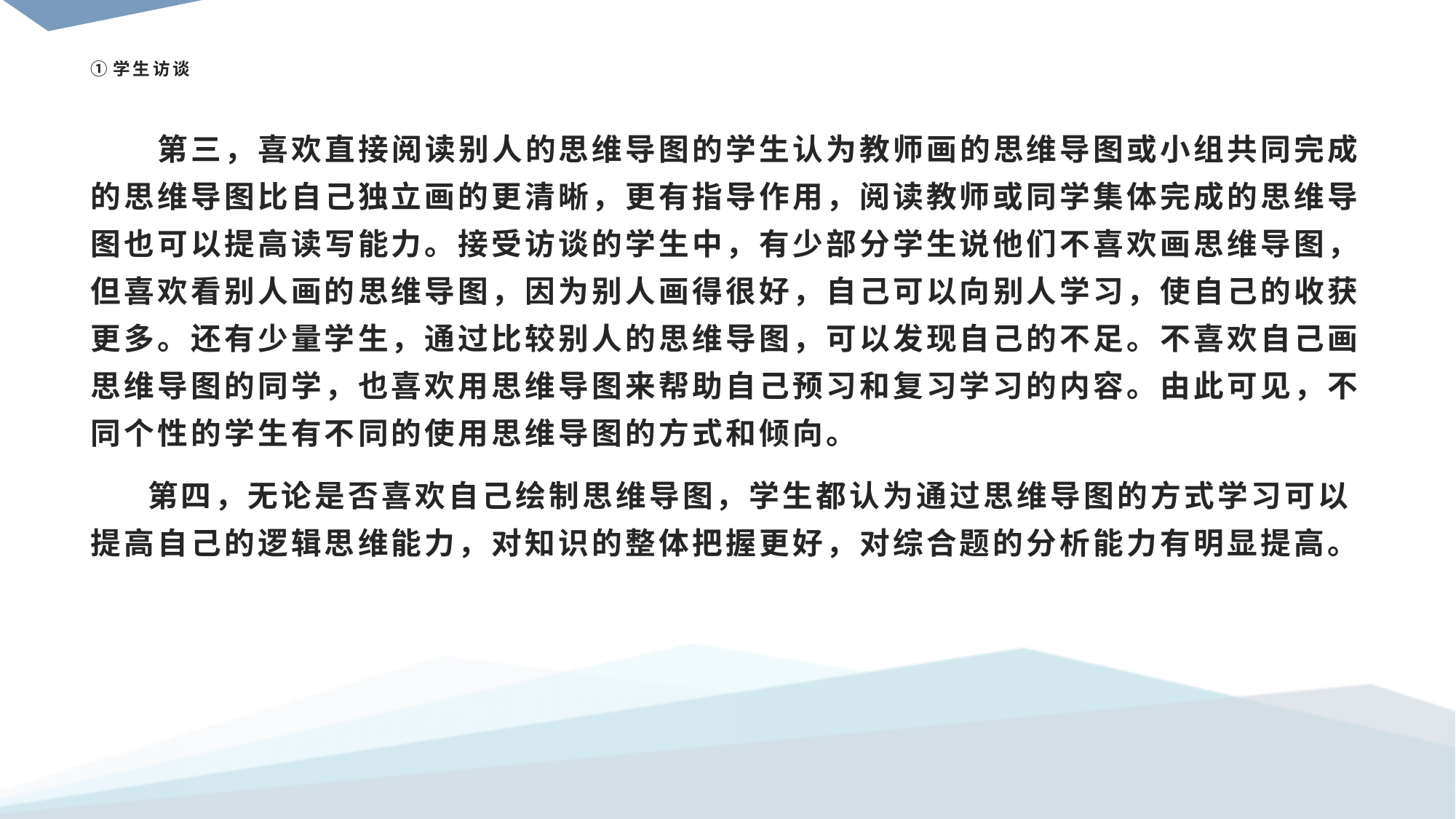

# ①学生访谈
      第三，喜欢直接阅读别人的思维导图的学生认为教师画的思维导图或小组共同完成的思维导图比自己独立画的更清晰，更有指导作用，阅读教师或同学集体完成的思维导图也可以提高读写能力。接受访谈的学生中，有少部分学生说他们不喜欢画思维导图，但喜欢看别人画的思维导图，因为别人画得很好，自己可以向别人学习，使自己的收获更多。还有少量学生，通过比较别人的思维导图，可以发现自己的不足。不喜欢自己画思维导图的同学，也喜欢用思维导图来帮助自己预习和复习学习的内容。由此可见，不同个性的学生有不同的使用思维导图的方式和倾向。
     第四，无论是否喜欢自己绘制思维导图，学生都认为通过思维导图的方式学习可以提高自己的逻辑思维能力，对知识的整体把握更好，对综合题的分析能力有明显提高。